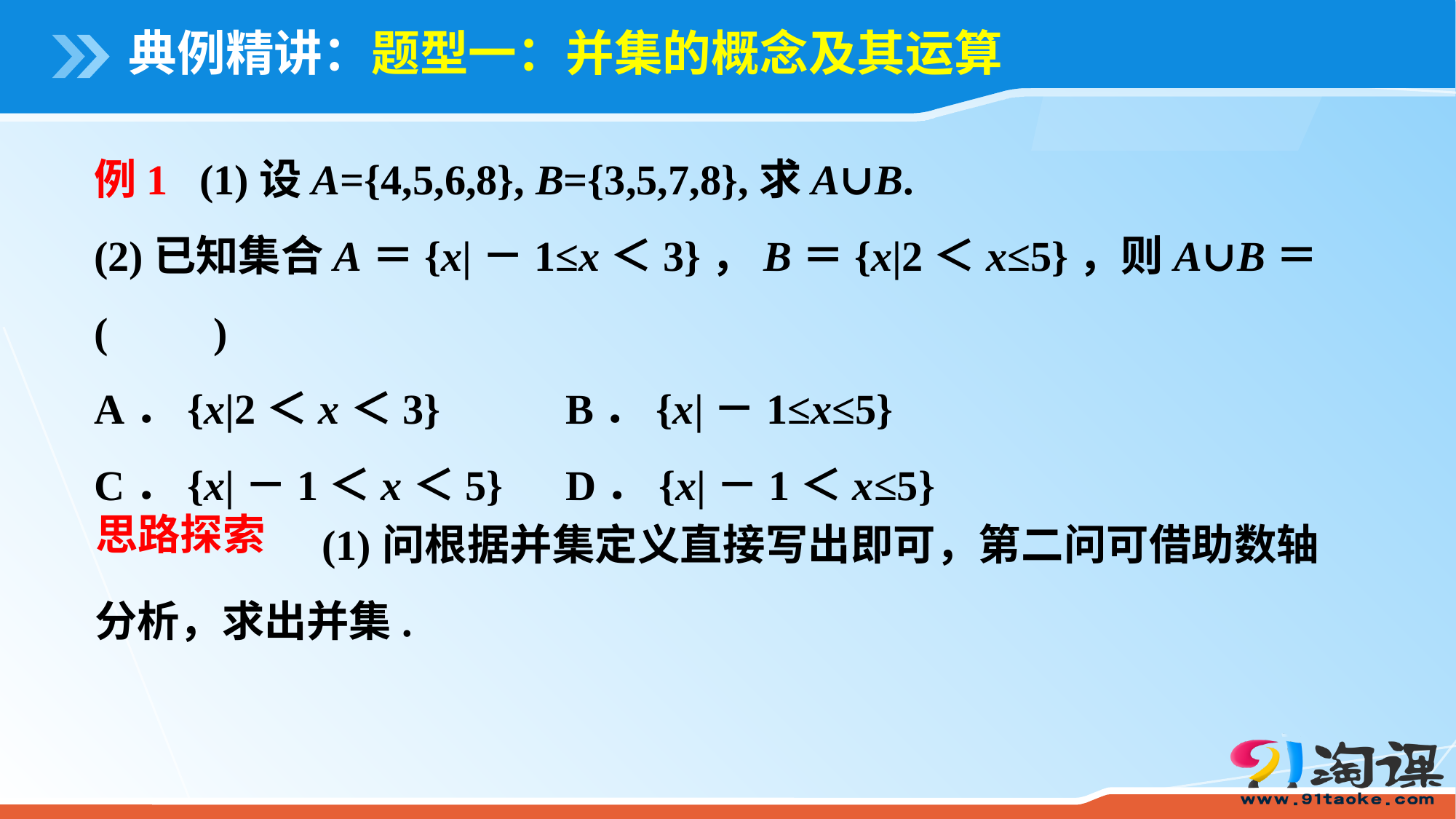

# 典例精讲：题型一：并集的概念及其运算
例1   (1)设A={4,5,6,8}, B={3,5,7,8},求A∪B.
(2)已知集合A＝{x|－1≤x＜3}，B＝{x|2＜x≤5}，则A∪B＝(　　)
A．{x|2＜x＜3} 	B．{x|－1≤x≤5}
C．{x|－1＜x＜5} 	D．{x|－1＜x≤5}
                     (1)问根据并集定义直接写出即可，第二问可借助数轴分析，求出并集.
思路探索